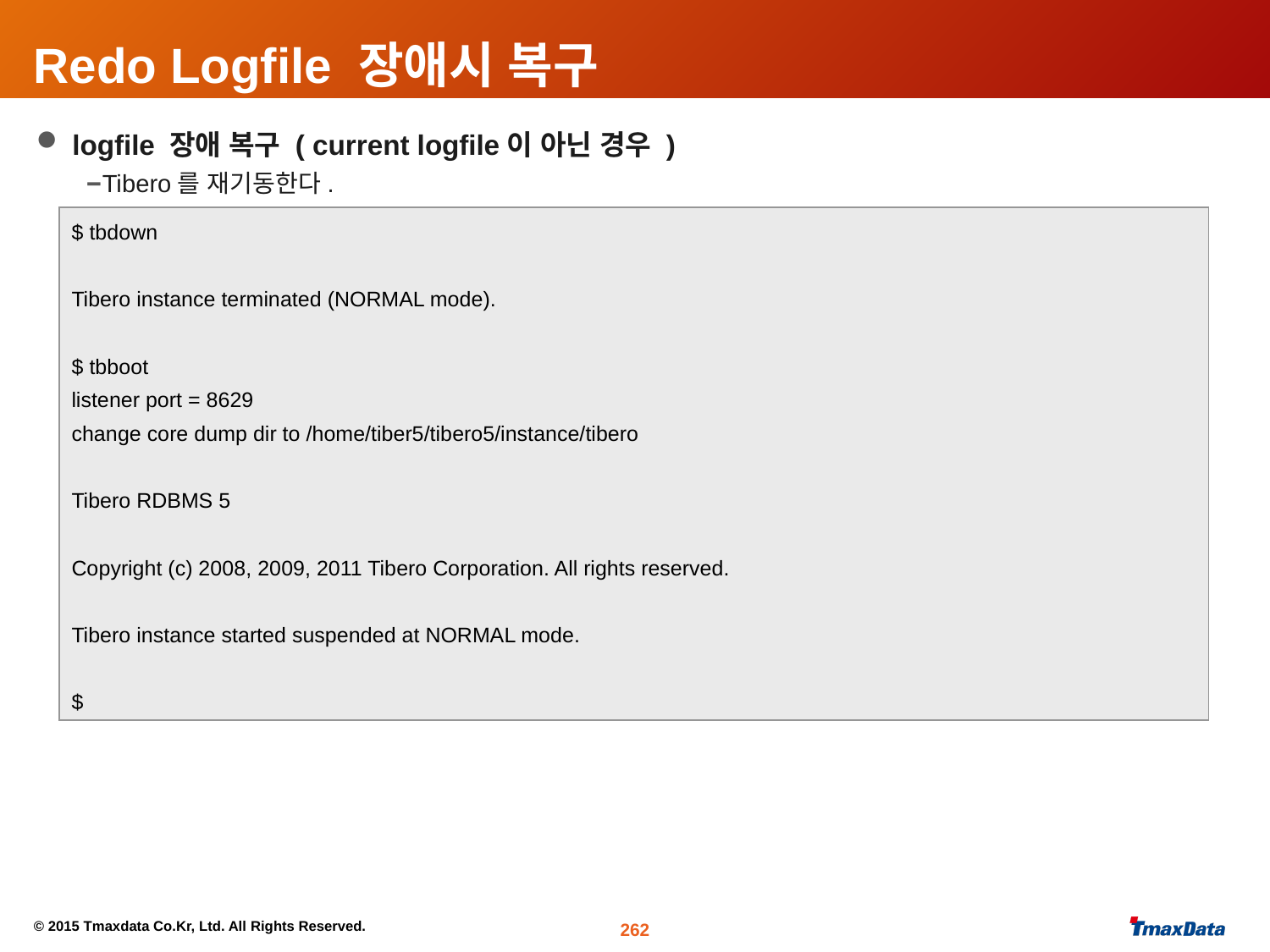

# Redo Logfile 장애시 복구
 logfile 장애 복구 ( current logfile이 아닌 경우 )
Tibero를 재기동한다.

$ tbdown

Tibero instance terminated (NORMAL mode).

$ tbboot
listener port = 8629
change core dump dir to /home/tiber5/tibero5/instance/tibero

Tibero RDBMS 5

Copyright (c) 2008, 2009, 2011 Tibero Corporation. All rights reserved.

Tibero instance started suspended at NORMAL mode.

$